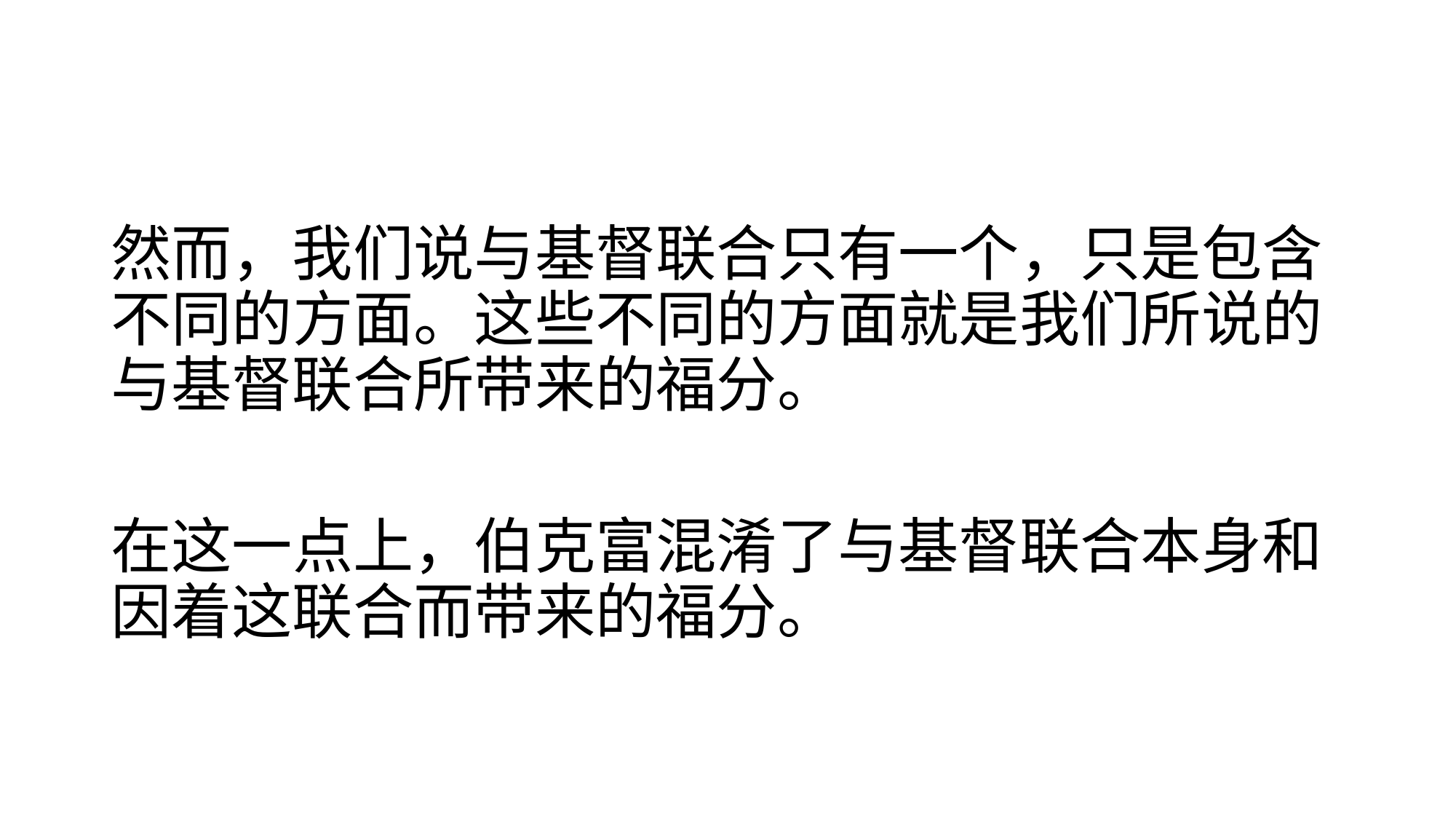

#
然而，我们说与基督联合只有一个，只是包含不同的方面。这些不同的方面就是我们所说的与基督联合所带来的福分。

在这一点上，伯克富混淆了与基督联合本身和因着这联合而带来的福分。